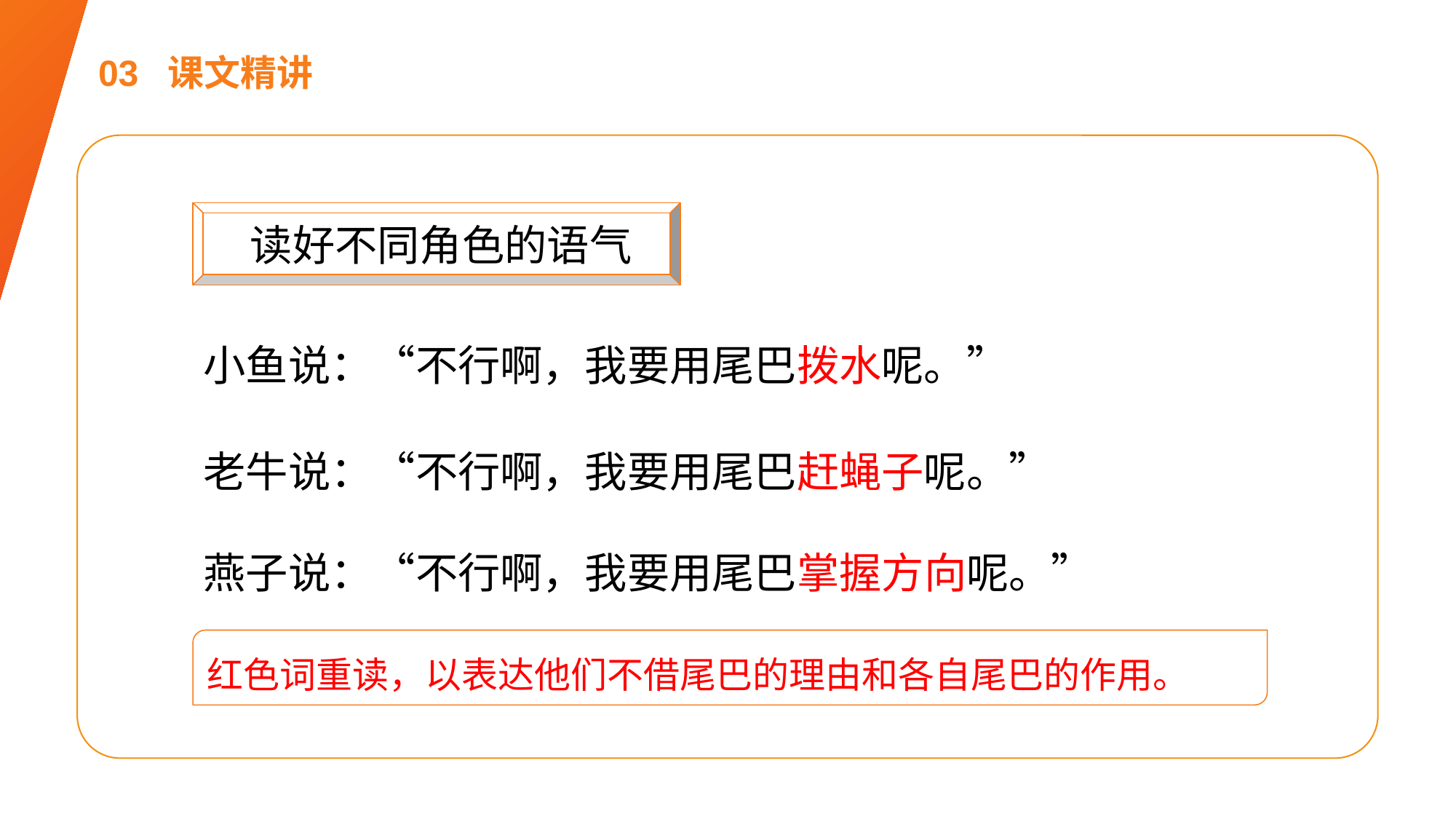

03  课文精讲
读好不同角色的语气
小鱼说：“不行啊，我要用尾巴拨水呢。”
老牛说：“不行啊，我要用尾巴赶蝇子呢。”
燕子说：“不行啊，我要用尾巴掌握方向呢。”
红色词重读，以表达他们不借尾巴的理由和各自尾巴的作用。